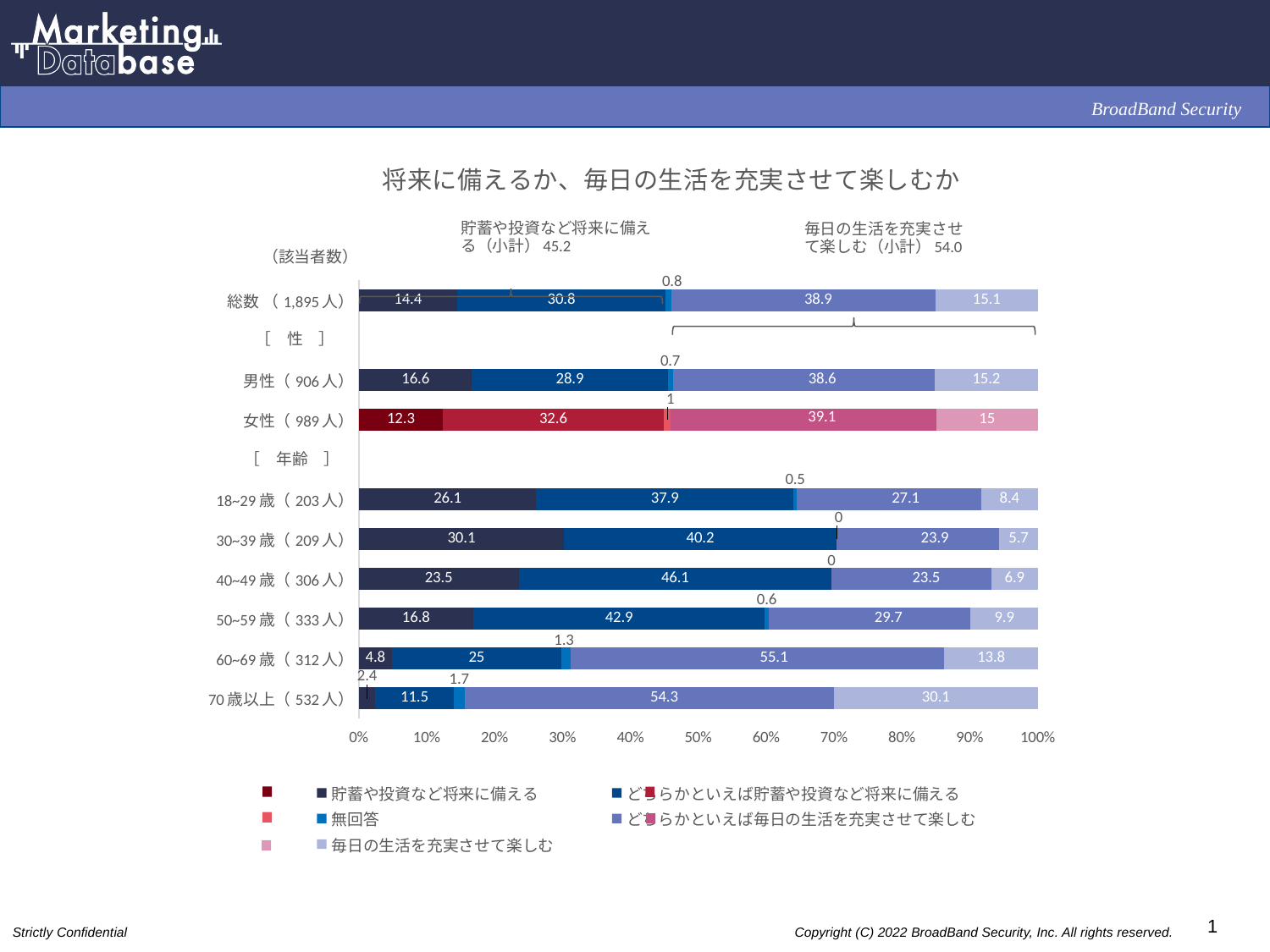

### Chart: 将来に備えるか、毎日の生活を充実させて楽しむか

| Category | 貯蓄や投資など将来に備える | どちらかといえば貯蓄や投資など将来に備える | 無回答 | どちらかといえば毎日の生活を充実させて楽しむ | 毎日の生活を充実させて楽しむ |
|---|---|---|---|---|---|
| 総数 （1,895人） | 14.4 | 30.8 | 0.8 | 38.9 | 15.1 |
|  | None | None | None | None | None |
| 男性（906人） | 16.6 | 28.9 | 0.7 | 38.6 | 15.2 |
| 女性（989人） | 12.3 | 32.6 | 1.0 | 39.1 | 15.0 |
|  | None | None | None | None | None |
| 18~29歳（203人） | 26.1 | 37.9 | 0.5 | 27.1 | 8.4 |
| 30~39歳（209人） | 30.1 | 40.2 | 0.0 | 23.9 | 5.7 |
| 40~49歳（306人） | 23.5 | 46.1 | 0.0 | 23.5 | 6.9 |
| 50~59歳（333人） | 16.8 | 42.9 | 0.6 | 29.7 | 9.9 |
| 60~69歳（312人） | 4.8 | 25.0 | 1.3 | 55.1 | 13.8 |
| 70歳以上（532人） | 2.4 | 11.5 | 1.7 | 54.3 | 30.1 |